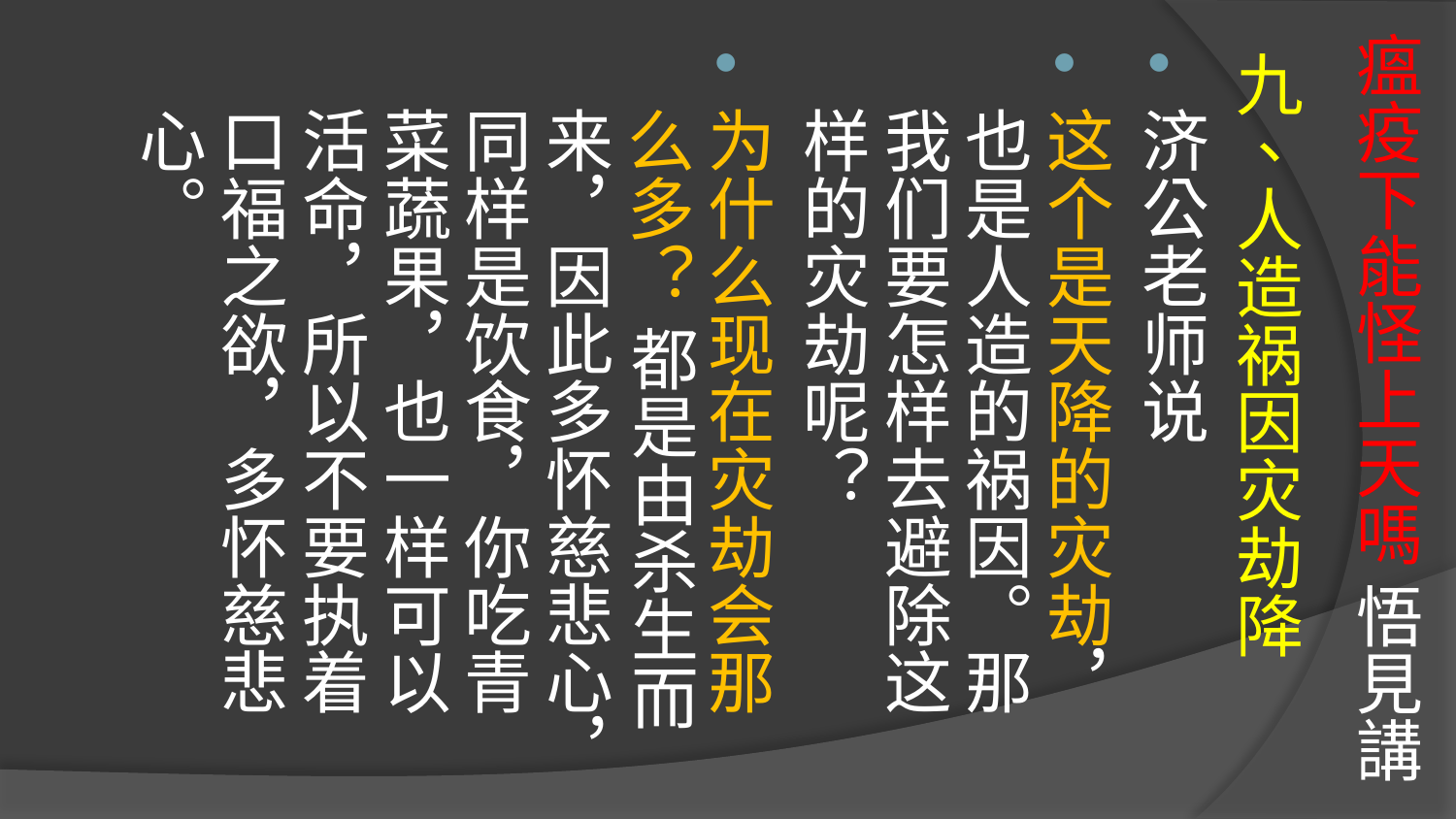

# 瘟疫下能怪上天嗎 悟見講
九、人造祸因灾劫降
济公老师说
这个是天降的灾劫，也是人造的祸因。那我们要怎样去避除这样的灾劫呢？
为什么现在灾劫会那么多？ 都是由杀生而来，因此多怀慈悲心，同样是饮食，你吃青菜蔬果，也一样可以活命，所以不要执着口福之欲，多怀慈悲心。